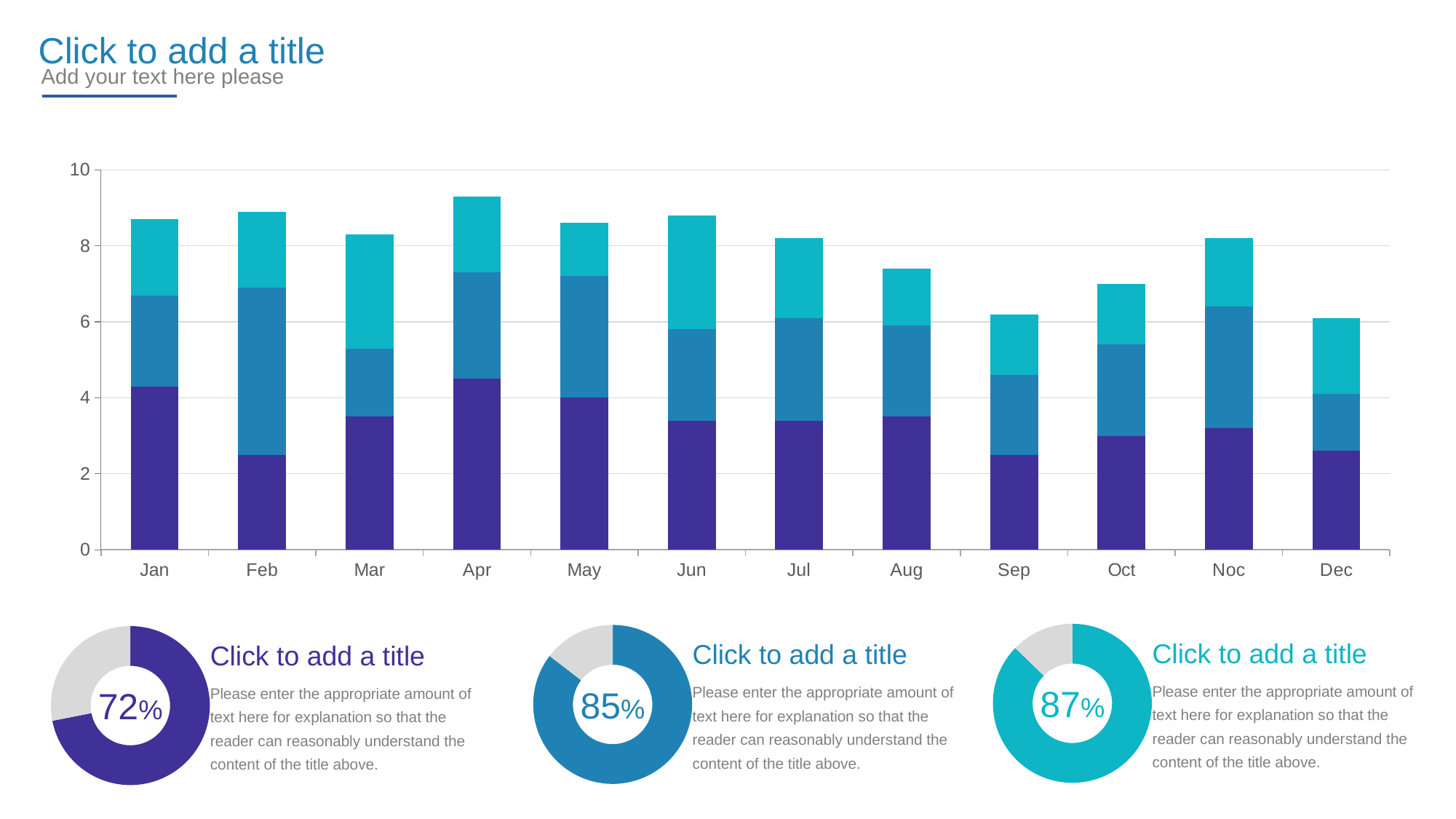

Click to add a title
Add your text here please

### Chart

| Category | 系列 1 | 系列 2 | 系列 3 |
|---|---|---|---|
| Jan | 4.3 | 2.4 | 2.0 |
| Feb | 2.5 | 4.4 | 2.0 |
| Mar | 3.5 | 1.8 | 3.0 |
| Apr | 4.5 | 2.8 | 2.0 |
| May | 4.0 | 3.2 | 1.4 |
| Jun | 3.4 | 2.4 | 3.0 |
| Jul | 3.4 | 2.7 | 2.1 |
| Aug | 3.5 | 2.4 | 1.5 |
| Sep | 2.5 | 2.1 | 1.6 |
| Oct | 3.0 | 2.4 | 1.6 |
| Noc | 3.2 | 3.2 | 1.8 |
| Dec | 2.6 | 1.5 | 2.0 |

### Chart

| Category | 销售额 |
|---|---|
| 第一季度 | 8.2 |
| 第四季度 | 1.2 |

### Chart

| Category | 销售额 |
|---|---|
| 第一季度 | 8.2 |
| 第三季度 | 1.4 |

### Chart

| Category | 销售额 |
|---|---|
| 第一季度 | 8.2 |
| 第二季度 | 3.2 |
Click to add a title
Click to add a title
Click to add a title
Please enter the appropriate amount of text here for explanation so that the reader can reasonably understand the content of the title above.
Please enter the appropriate amount of text here for explanation so that the reader can reasonably understand the content of the title above.
Please enter the appropriate amount of text here for explanation so that the reader can reasonably understand the content of the title above.
87%
85%
72%